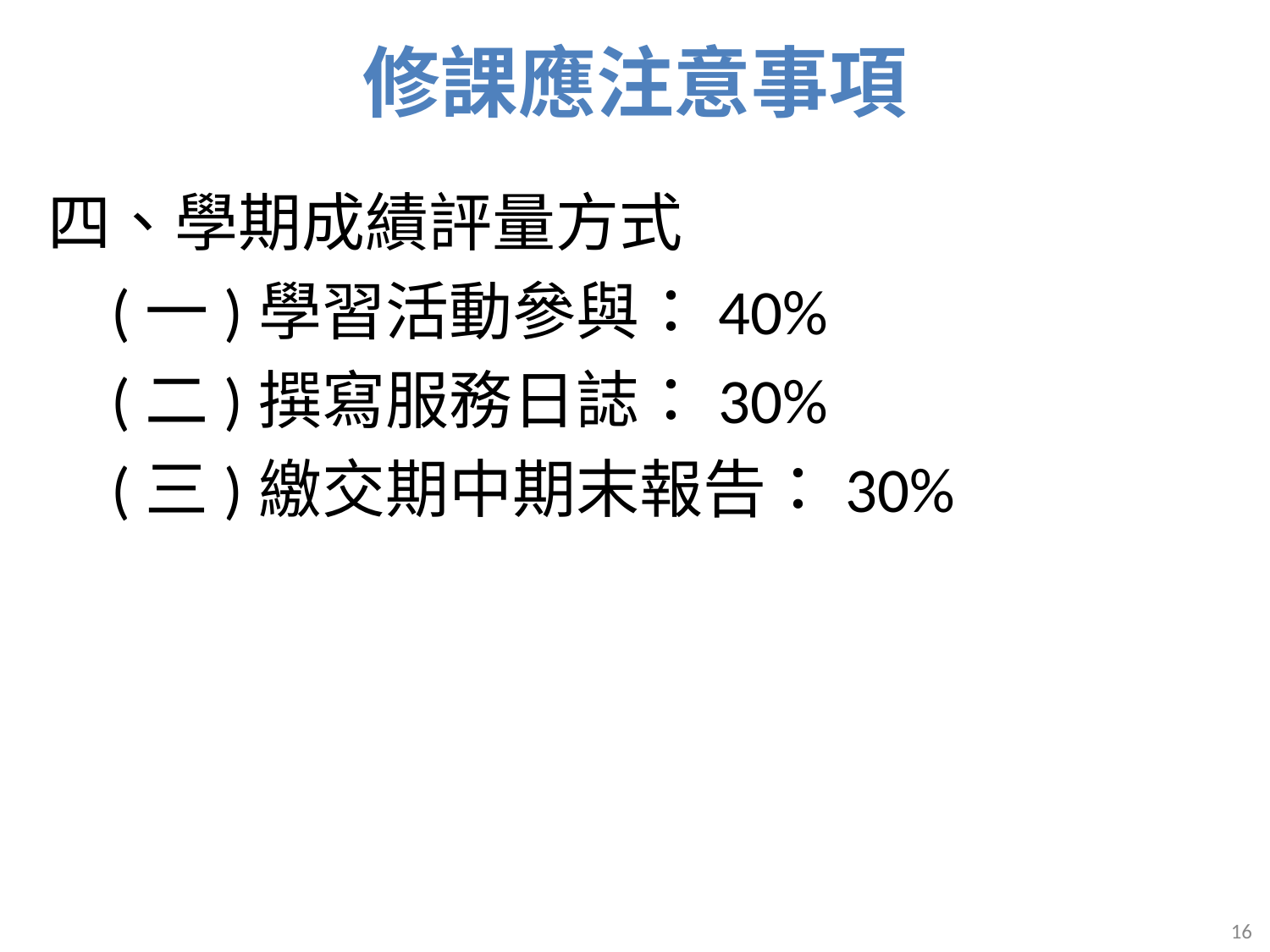

# 修課應注意事項
四、學期成績評量方式
(一)學習活動參與：40%
(二)撰寫服務日誌：30%
(三)繳交期中期末報告：30%
16